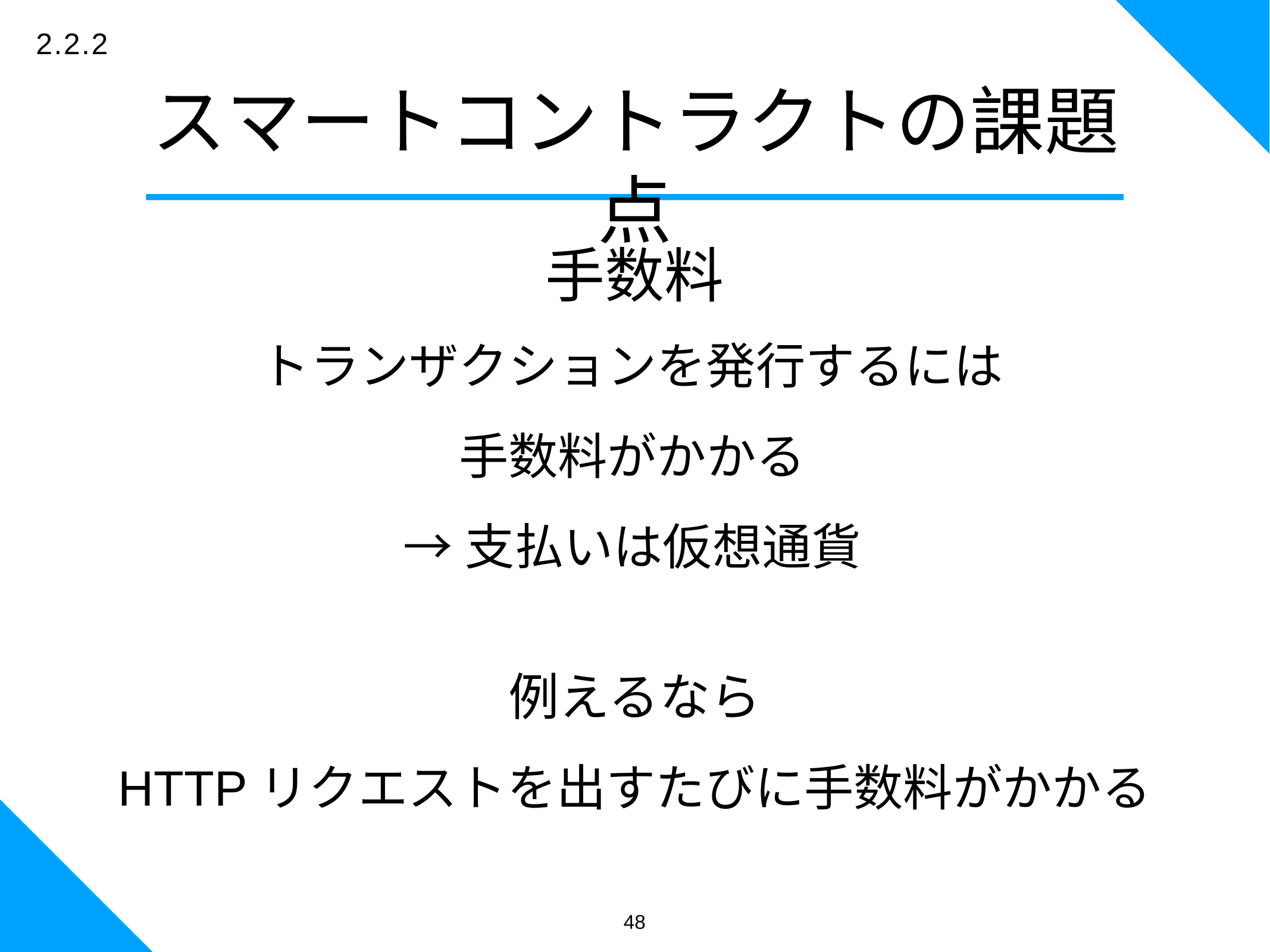

48
2.2.2
# スマートコントラクトの課題点
手数料
トランザクションを発行するには
手数料がかかる
→支払いは仮想通貨
例えるなら
HTTPリクエストを出すたびに手数料がかかる